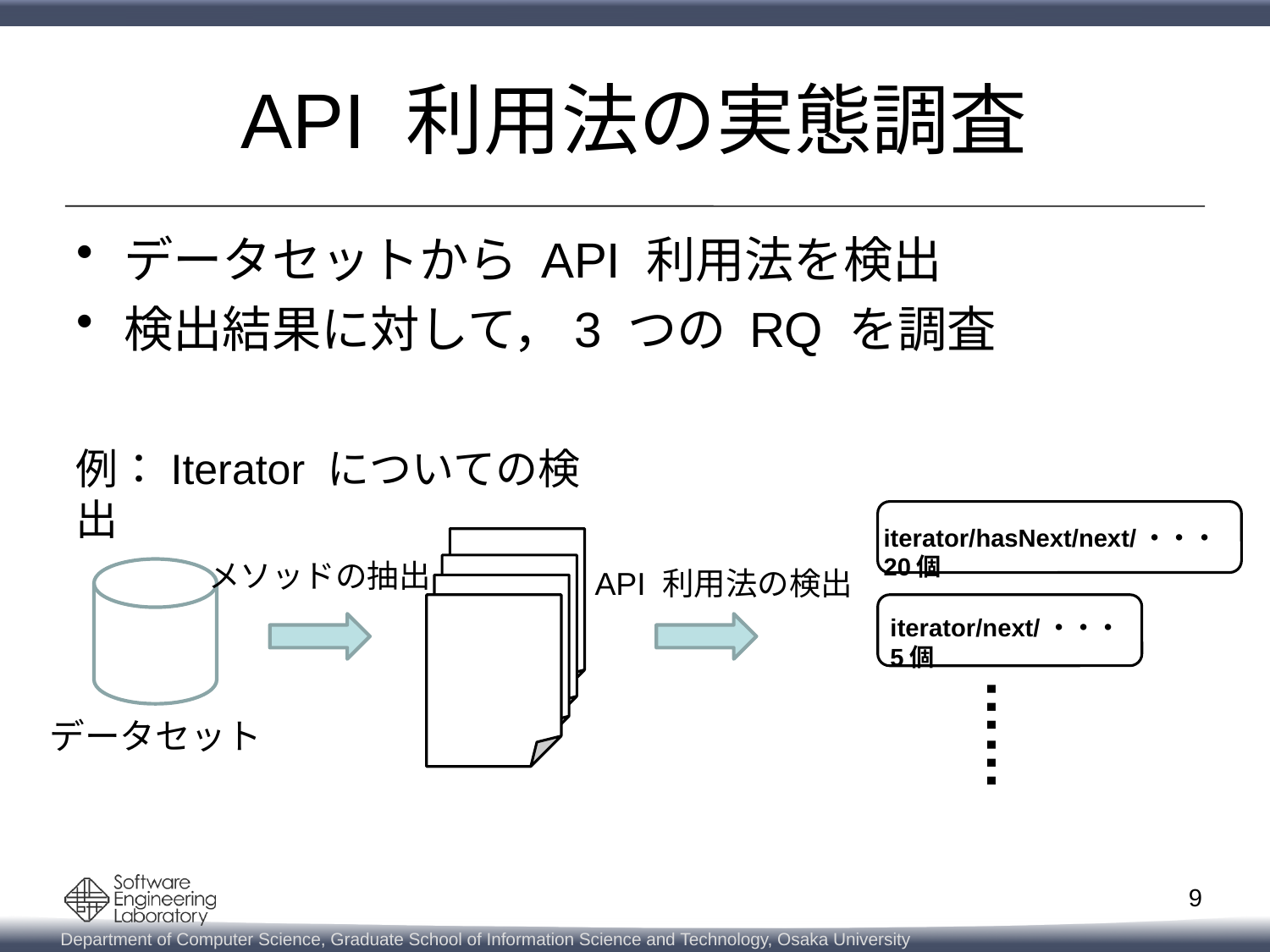

# API 利用法の実態調査
データセットから API 利用法を検出
検出結果に対して，3 つの RQ を調査
例：Iterator についての検出

iterator/hasNext/next/・・・20個

メソッドの抽出
API 利用法の検出

iterator/next/・・・5個

……
データセット
9